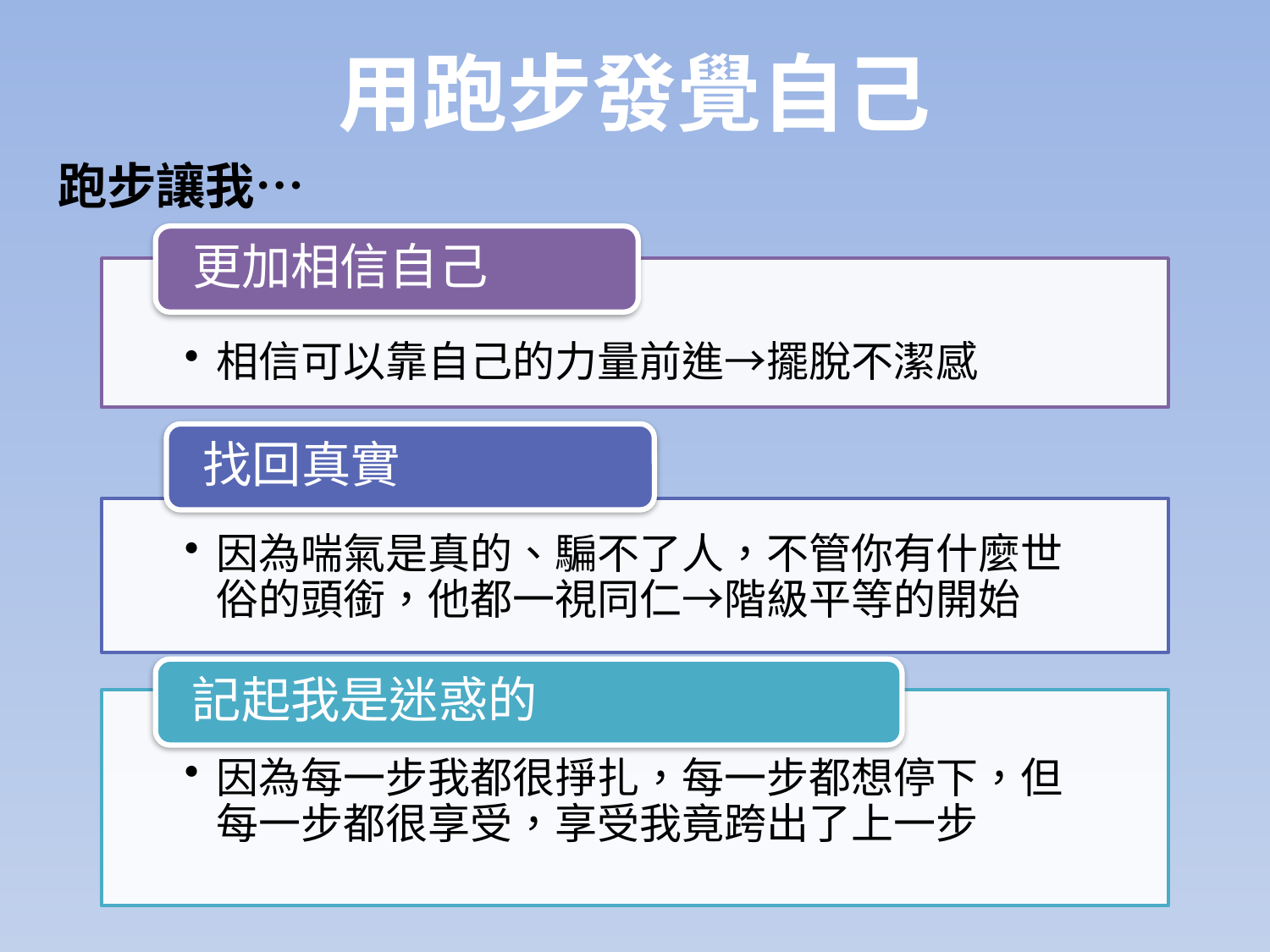

# 用跑步發覺自己
跑步讓我…

相信可以靠自己的力量前進→擺脫不潔感
更加相信自己
因為喘氣是真的、騙不了人，不管你有什麼世俗的頭銜，他都一視同仁→階級平等的開始

找回真實

因為每一步我都很掙扎，每一步都想停下，但每一步都很享受，享受我竟跨出了上一步
記起我是迷惑的